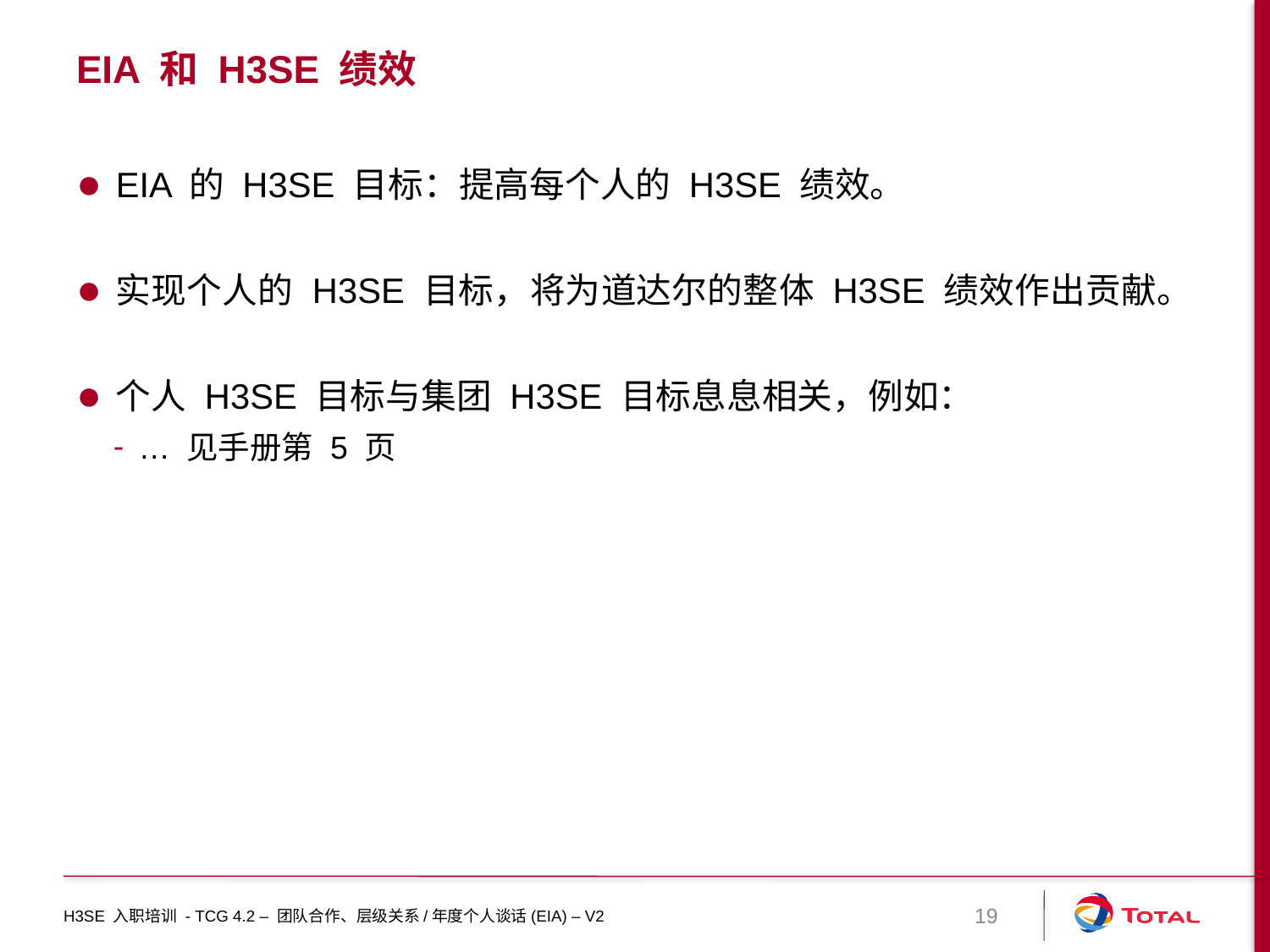

# EIA 和 H3SE 绩效
EIA 的 H3SE 目标：提高每个人的 H3SE 绩效。

实现个人的 H3SE 目标，将为道达尔的整体 H3SE 绩效作出贡献。

个人 H3SE 目标与集团 H3SE 目标息息相关，例如：
… 见手册第 5 页

H3SE 入职培训 - TCG 4.2 – 团队合作、层级关系/年度个人谈话(EIA) – V2
19